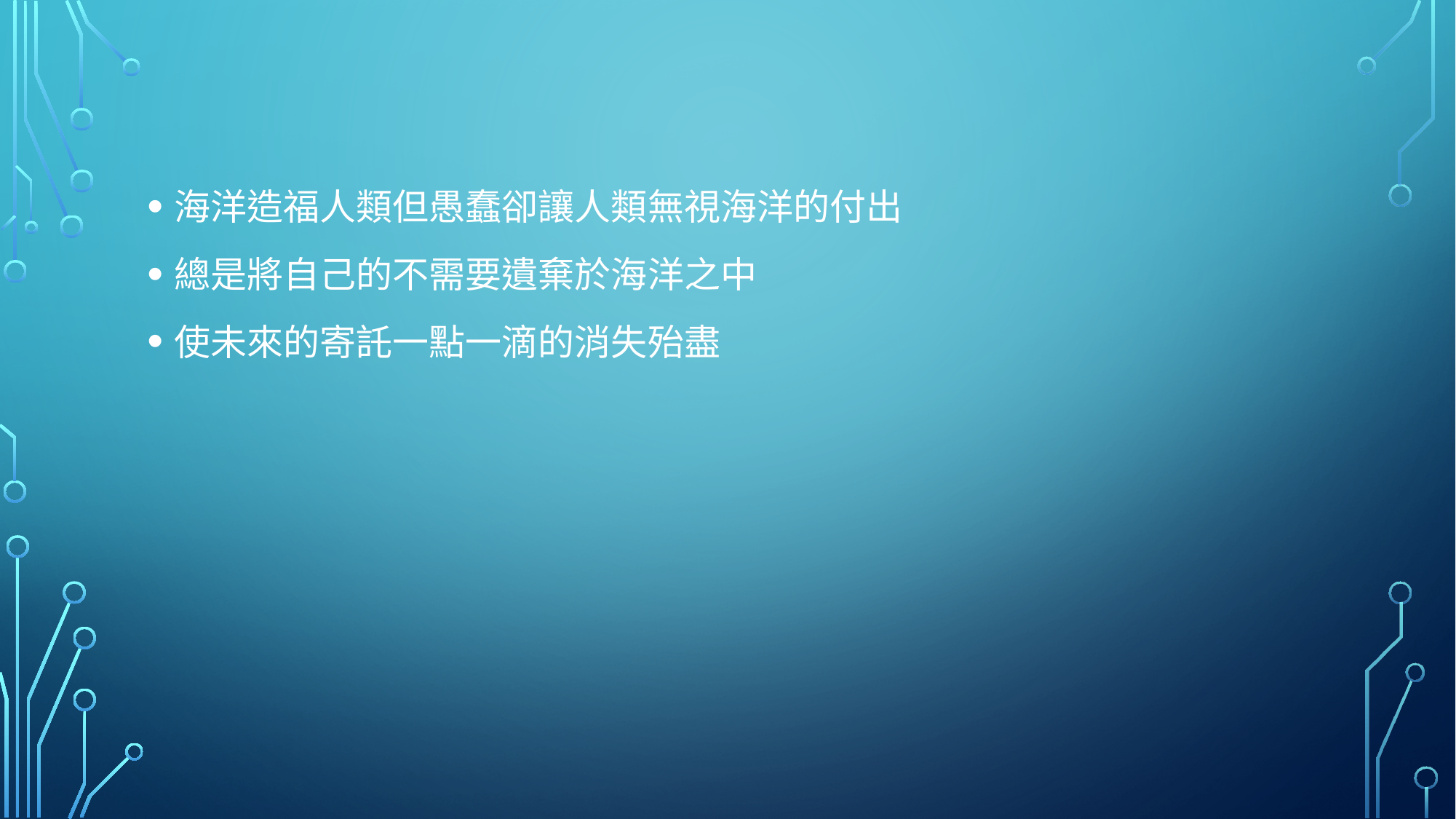

海洋造福人類但愚蠢卻讓人類無視海洋的付出
總是將自己的不需要遺棄於海洋之中
使未來的寄託一點一滴的消失殆盡